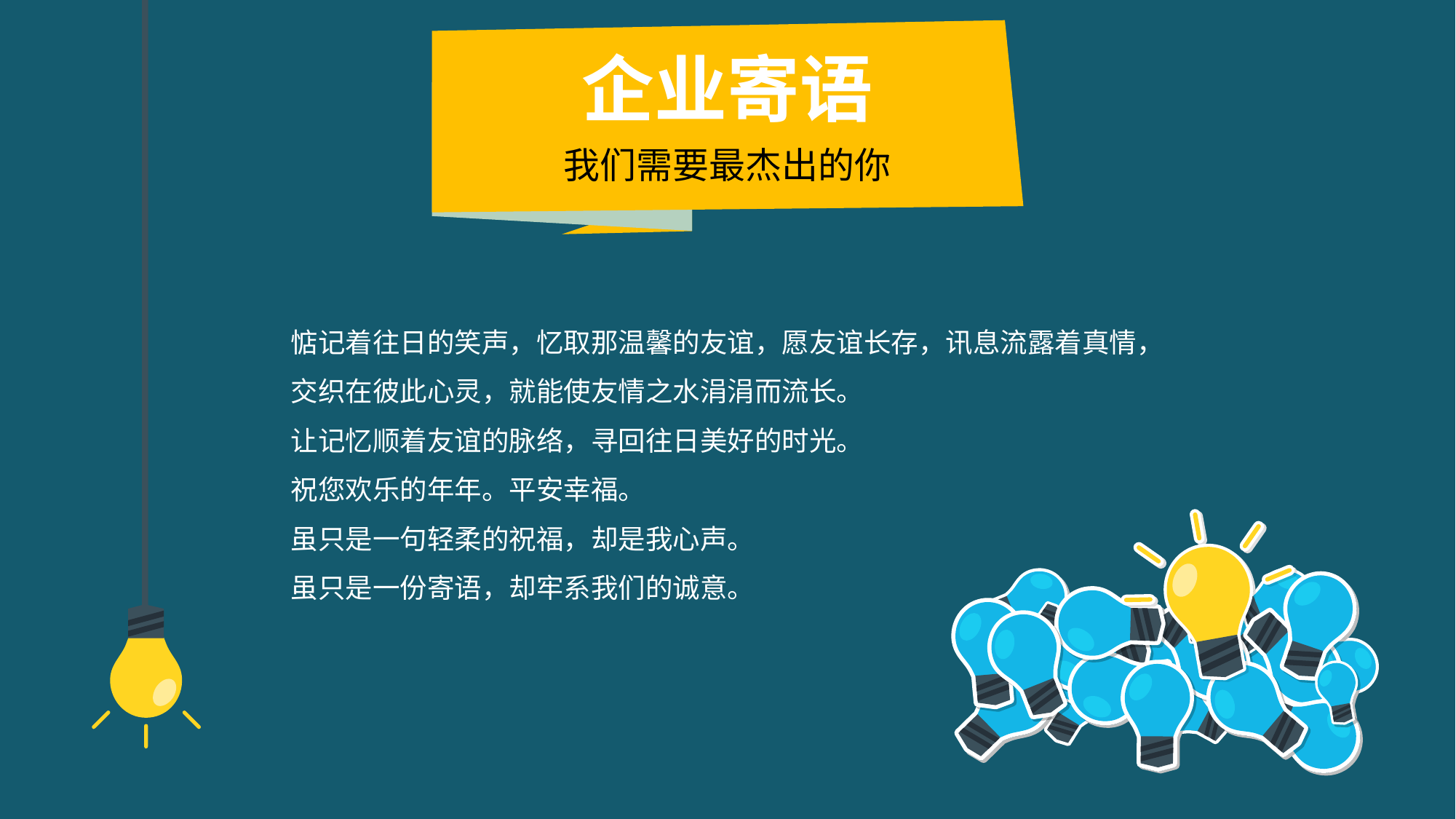

企业寄语
我们需要最杰出的你
惦记着往日的笑声，忆取那温馨的友谊，愿友谊长存，讯息流露着真情，
交织在彼此心灵，就能使友情之水涓涓而流长。
让记忆顺着友谊的脉络，寻回往日美好的时光。
祝您欢乐的年年。平安幸福。
虽只是一句轻柔的祝福，却是我心声。
虽只是一份寄语，却牢系我们的诚意。